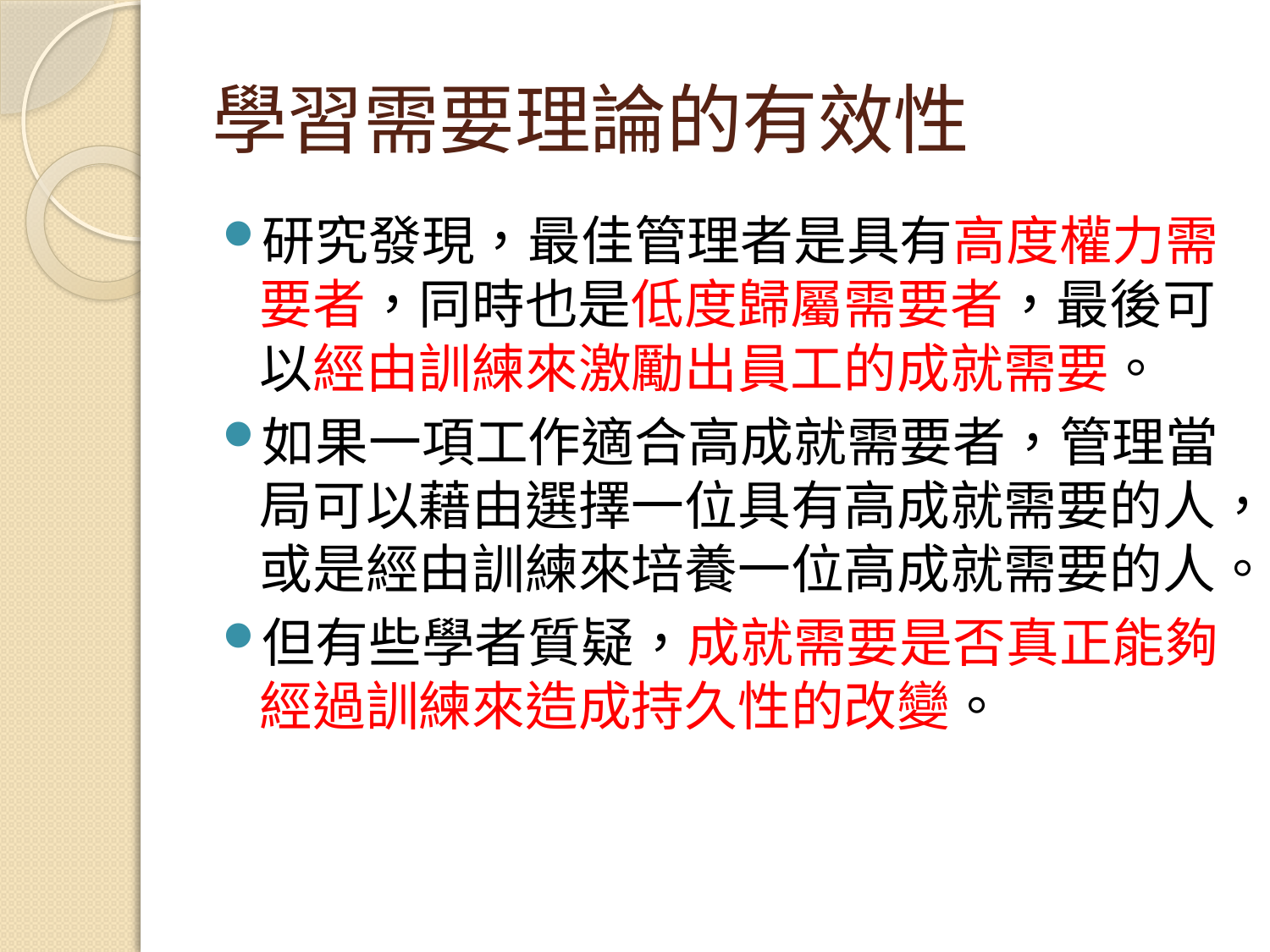

# 學習需要理論的有效性
研究發現，最佳管理者是具有高度權力需要者，同時也是低度歸屬需要者，最後可以經由訓練來激勵出員工的成就需要。
如果一項工作適合高成就需要者，管理當局可以藉由選擇一位具有高成就需要的人，或是經由訓練來培養一位高成就需要的人。
但有些學者質疑，成就需要是否真正能夠經過訓練來造成持久性的改變。